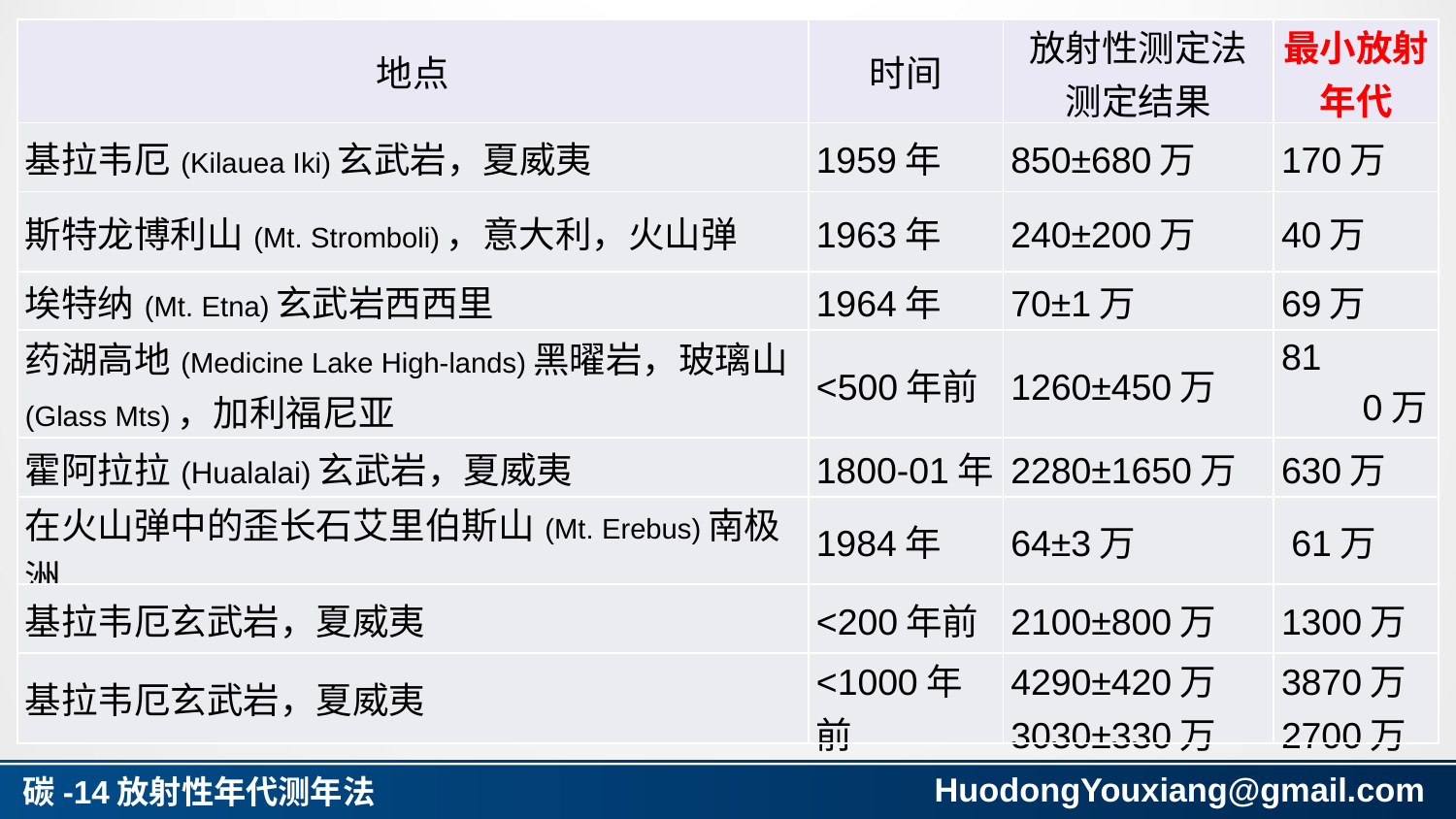

| 地点 | 时间 | 放射性测定法测定结果 | 最小放射年代 |
| --- | --- | --- | --- |
| 基拉韦厄(Kilauea Iki)玄武岩，夏威夷 | 1959年 | 850±680万 | 170万 |
| 斯特龙博利山(Mt. Stromboli)，意大利，火山弹 | 1963年 | 240±200万 | 40万 |
| 埃特纳(Mt. Etna)玄武岩西西里 | 1964年 | 70±1万 | 69万 |
| 药湖高地(Medicine Lake High-lands)黑曜岩，玻璃山(Glass Mts)，加利福尼亚 | <500年前 | 1260±450万 | 81 0万 |
| 霍阿拉拉(Hualalai)玄武岩，夏威夷 | 1800‑01年 | 2280±1650万 | 630万 |
| 在火山弹中的歪长石艾里伯斯山(Mt. Erebus)南极洲 | 1984年 | 64±3万 | 61万 |
| 基拉韦厄玄武岩，夏威夷 | <200年前 | 2100±800万 | 1300万 |
| 基拉韦厄玄武岩，夏威夷 | <1000年前 | 4290±420万 3030±330万 | 3870万 2700万 |